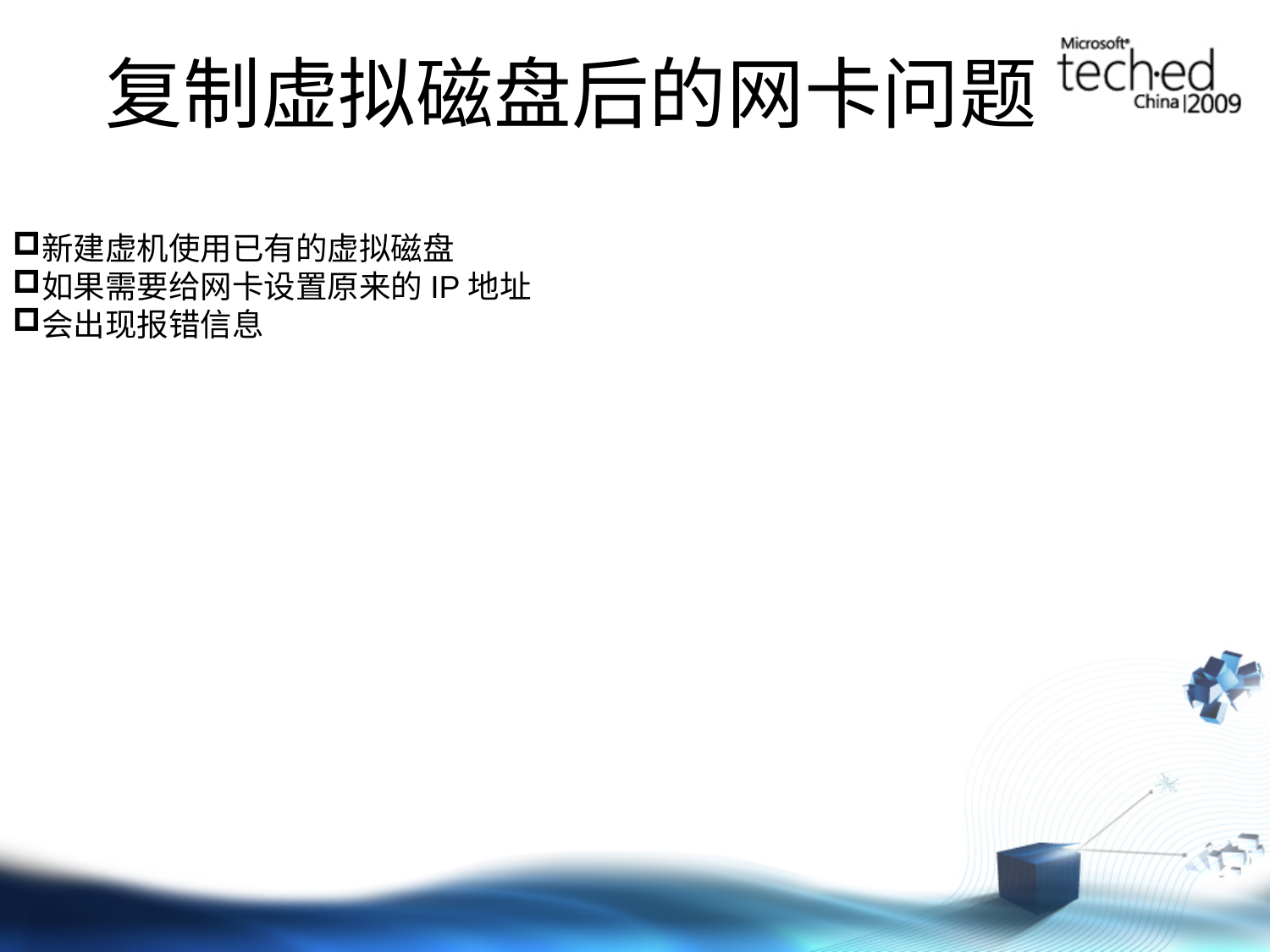

复制虚拟磁盘后的网卡问题
新建虚机使用已有的虚拟磁盘
如果需要给网卡设置原来的IP地址
会出现报错信息